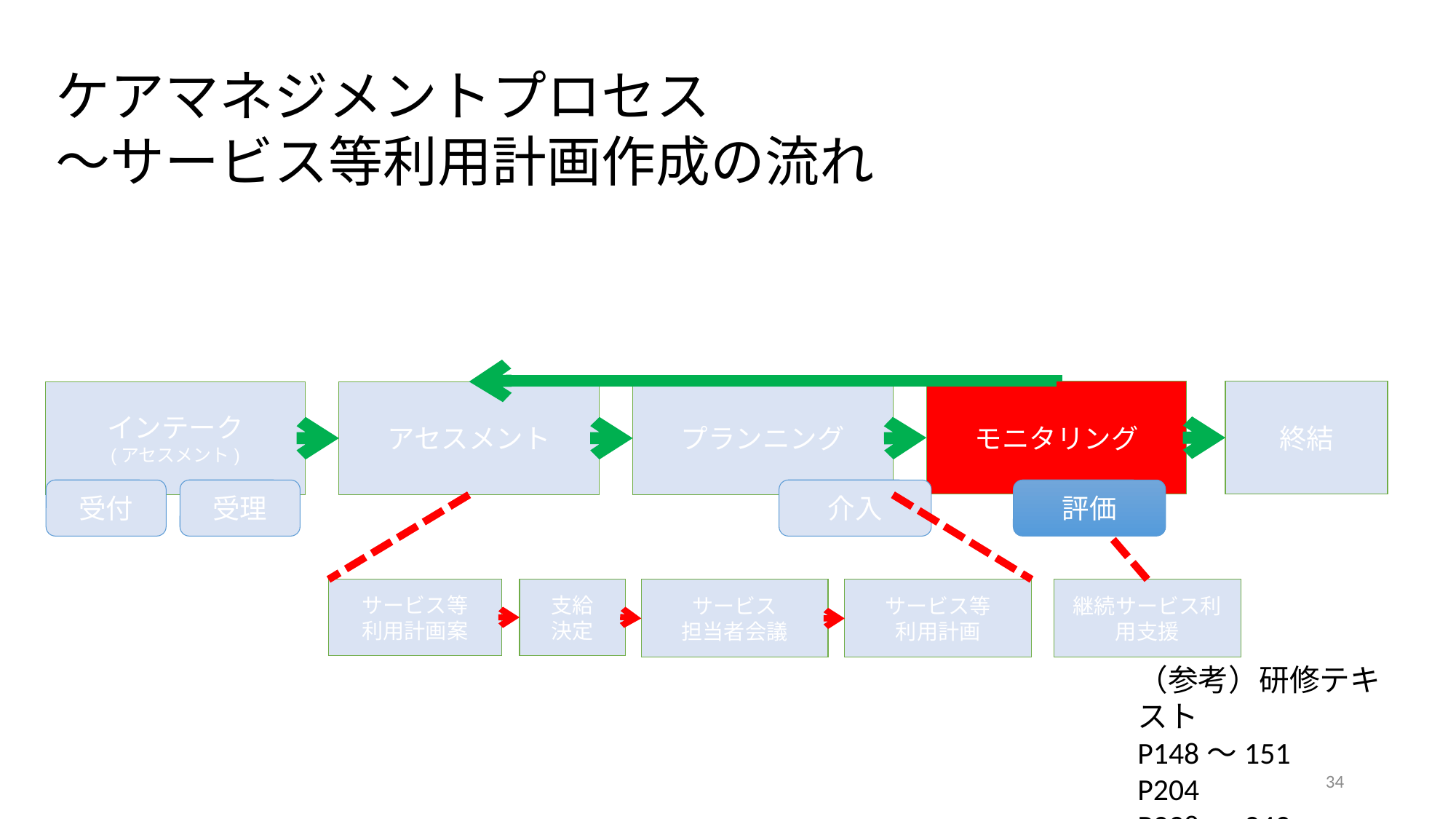

ケアマネジメントプロセス
～サービス等利用計画作成の流れ
モニタリング
終結
インテーク
(アセスメント)
アセスメント
プランニング
受付
受理
介入
評価
サービス等
利用計画案
支給
決定
サービス
担当者会議
サービス等
利用計画
継続サービス利用支援
（参考）研修テキスト
P148～151
P204
P238～242
34